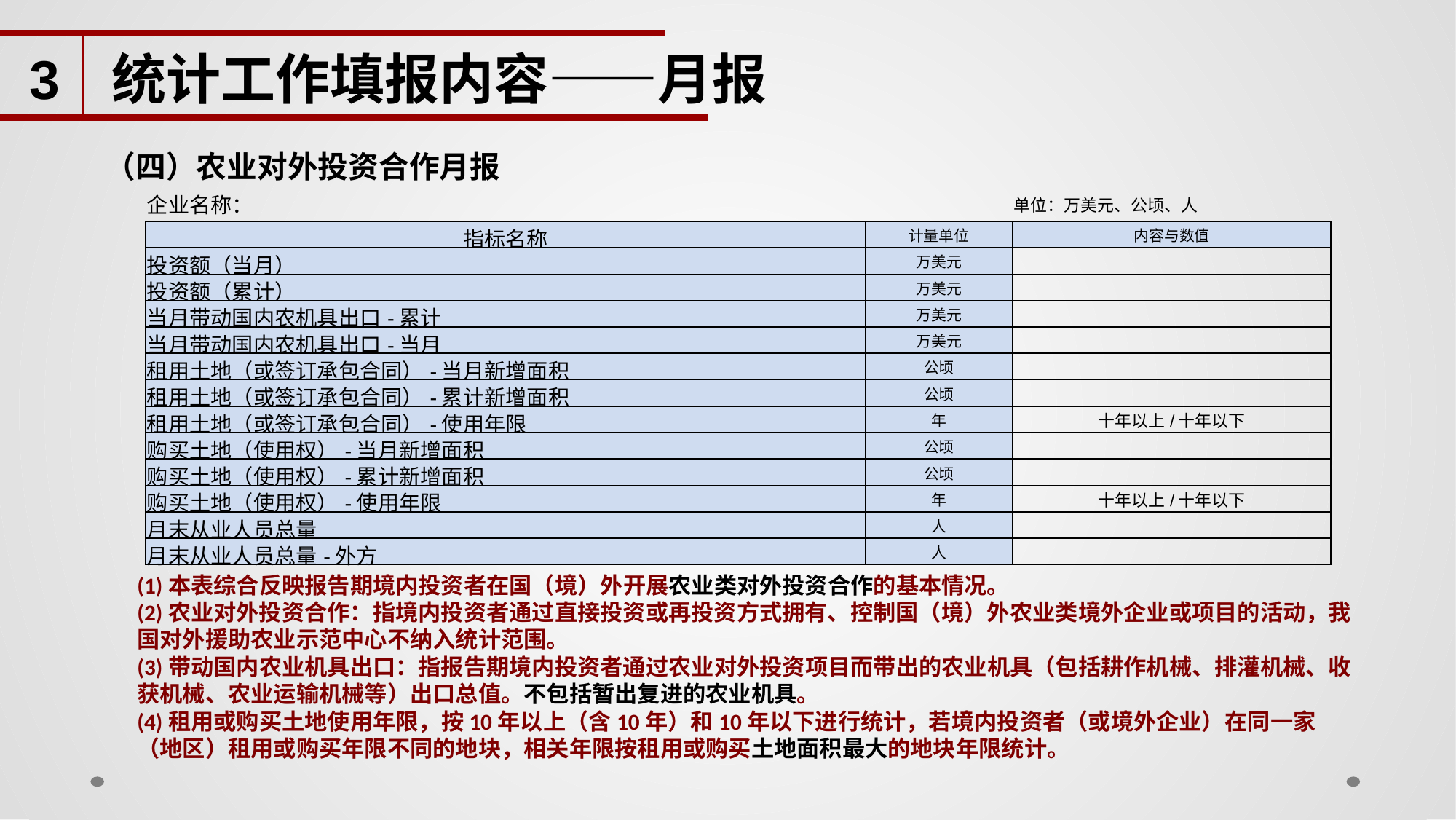

3
统计工作填报内容——月报
（四）农业对外投资合作月报
| 企业名称： |  | 单位：万美元、公顷、人 |
| --- | --- | --- |
| 指标名称 | 计量单位 | 内容与数值 |
| 投资额（当月） | 万美元 |  |
| 投资额（累计） | 万美元 |  |
| 当月带动国内农机具出口-累计 | 万美元 |  |
| 当月带动国内农机具出口-当月 | 万美元 |  |
| 租用土地（或签订承包合同）-当月新增面积 | 公顷 |  |
| 租用土地（或签订承包合同）-累计新增面积 | 公顷 |  |
| 租用土地（或签订承包合同）-使用年限 | 年 | 十年以上/十年以下 |
| 购买土地（使用权）-当月新增面积 | 公顷 |  |
| 购买土地（使用权）-累计新增面积 | 公顷 |  |
| 购买土地（使用权）-使用年限 | 年 | 十年以上/十年以下 |
| 月末从业人员总量 | 人 |  |
| 月末从业人员总量-外方 | 人 |  |
(1)本表综合反映报告期境内投资者在国（境）外开展农业类对外投资合作的基本情况。
(2)农业对外投资合作：指境内投资者通过直接投资或再投资方式拥有、控制国（境）外农业类境外企业或项目的活动，我国对外援助农业示范中心不纳入统计范围。
(3)带动国内农业机具出口：指报告期境内投资者通过农业对外投资项目而带出的农业机具（包括耕作机械、排灌机械、收获机械、农业运输机械等）出口总值。不包括暂出复进的农业机具。
(4)租用或购买土地使用年限，按10年以上（含10年）和10年以下进行统计，若境内投资者（或境外企业）在同一家（地区）租用或购买年限不同的地块，相关年限按租用或购买土地面积最大的地块年限统计。